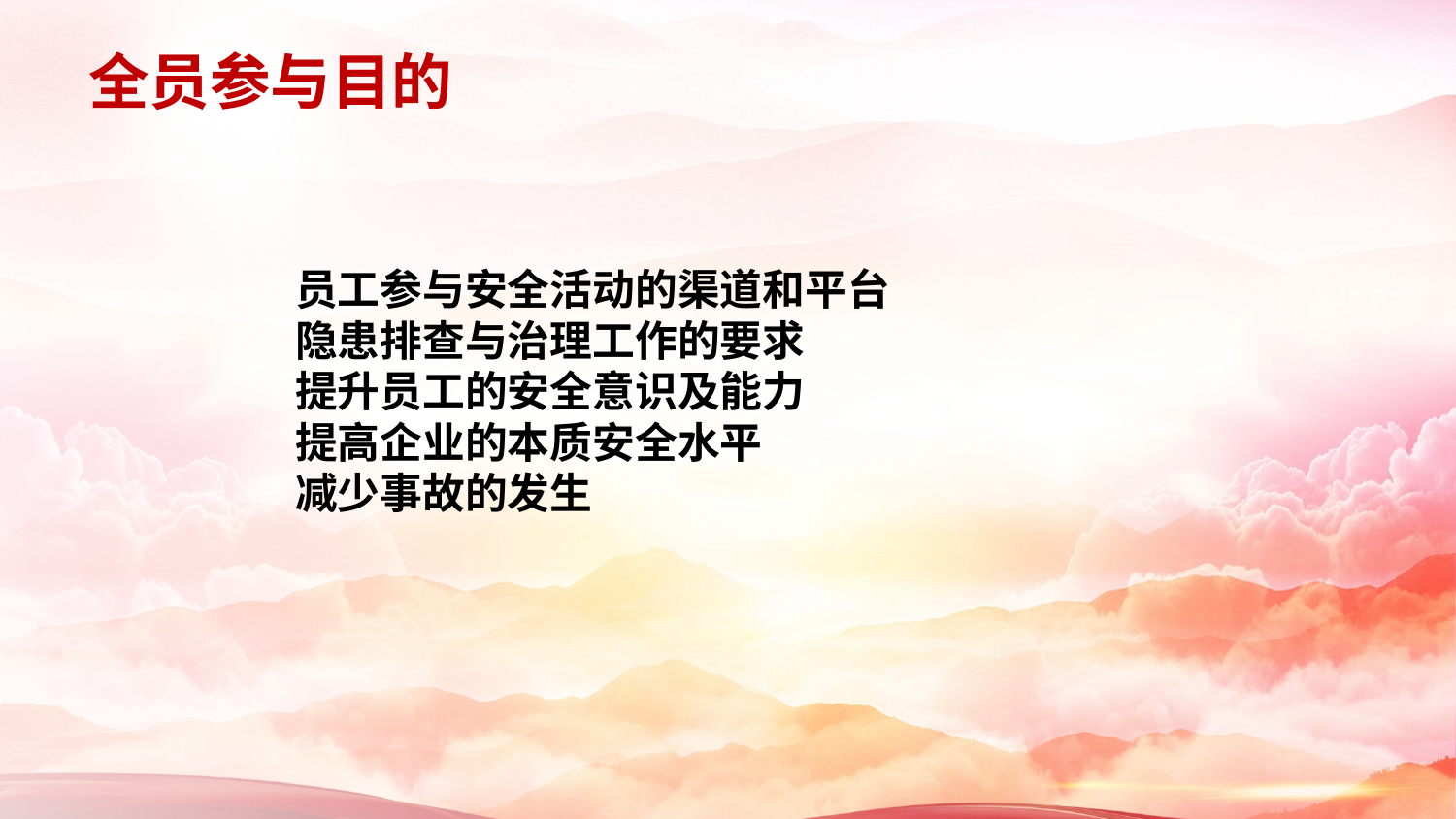

全员参与目的
员工参与安全活动的渠道和平台
隐患排查与治理工作的要求
提升员工的安全意识及能力
提高企业的本质安全水平
减少事故的发生